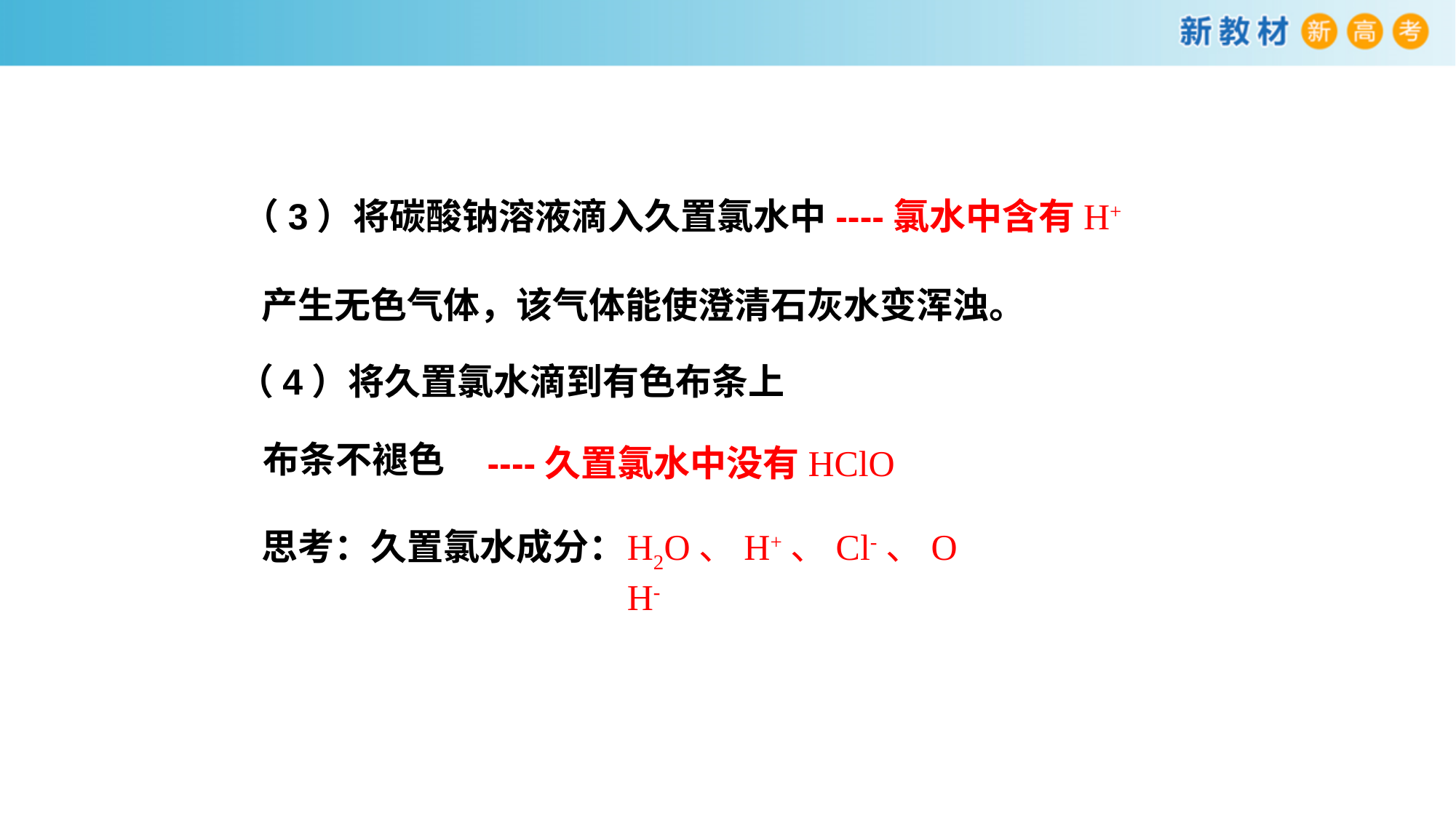

（3）将碳酸钠溶液滴入久置氯水中
----氯水中含有H+
产生无色气体，该气体能使澄清石灰水变浑浊。
（4）将久置氯水滴到有色布条上
布条不褪色
----久置氯水中没有HClO
思考：久置氯水成分：
H2O、H+、Cl-、OH-